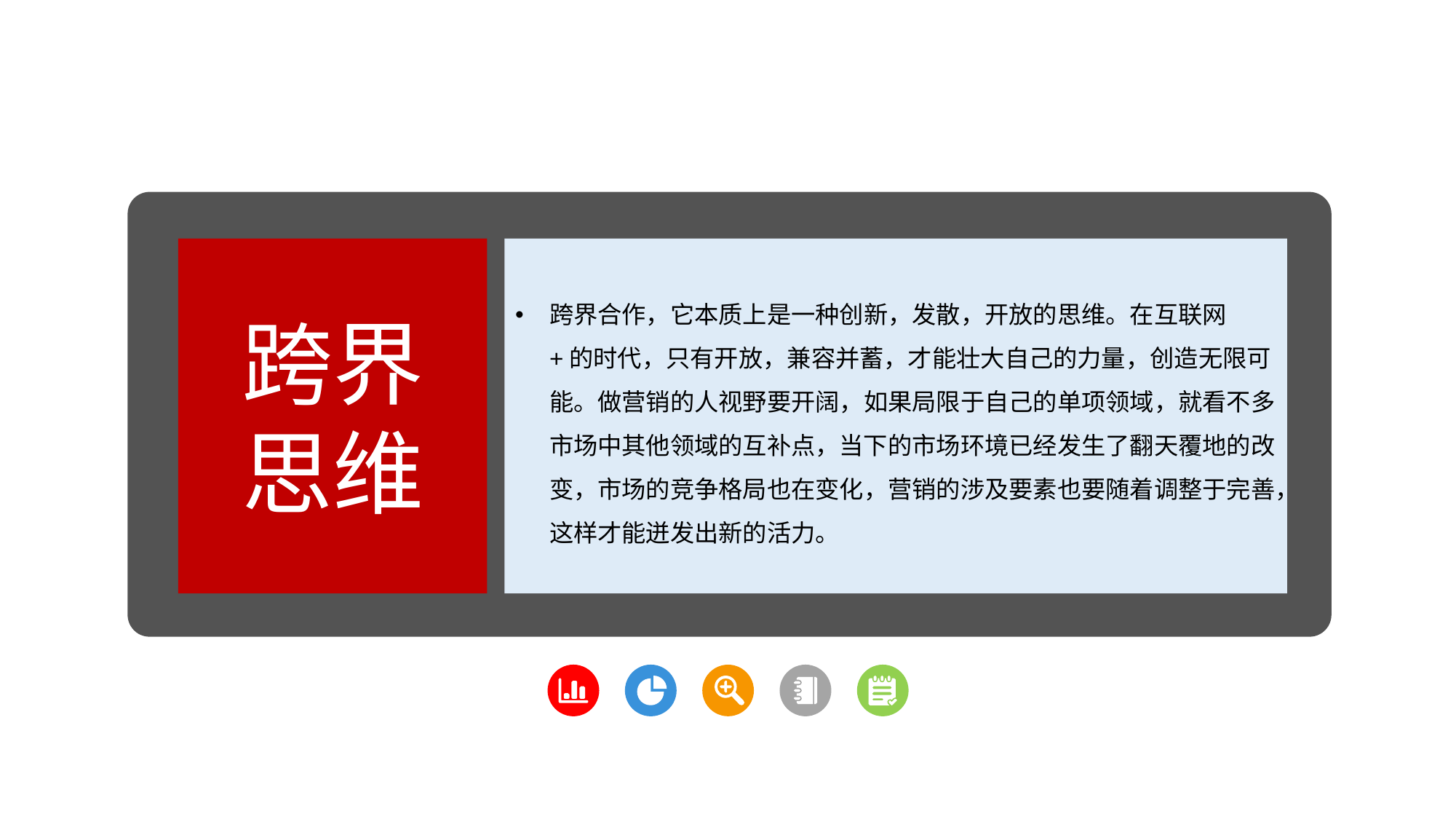

跨界
思维
跨界合作，它本质上是一种创新，发散，开放的思维。在互联网+的时代，只有开放，兼容并蓄，才能壮大自己的力量，创造无限可能。做营销的人视野要开阔，如果局限于自己的单项领域，就看不多市场中其他领域的互补点，当下的市场环境已经发生了翻天覆地的改变，市场的竞争格局也在变化，营销的涉及要素也要随着调整于完善，这样才能迸发出新的活力。